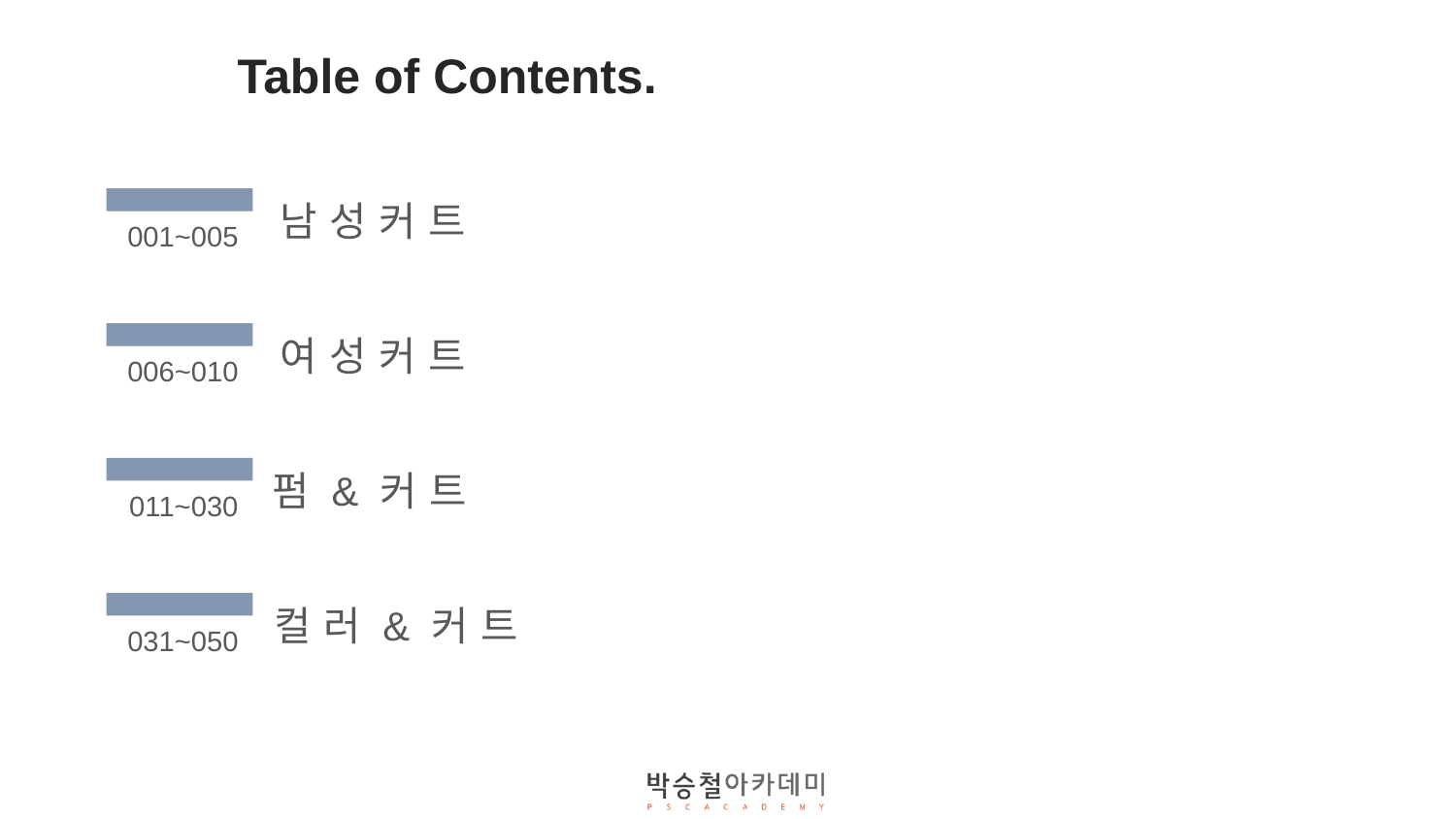

Table of Contents.

남성커트
001~005

여성커트
006~010

펌&커트
011~030

컬러&커트
031~050